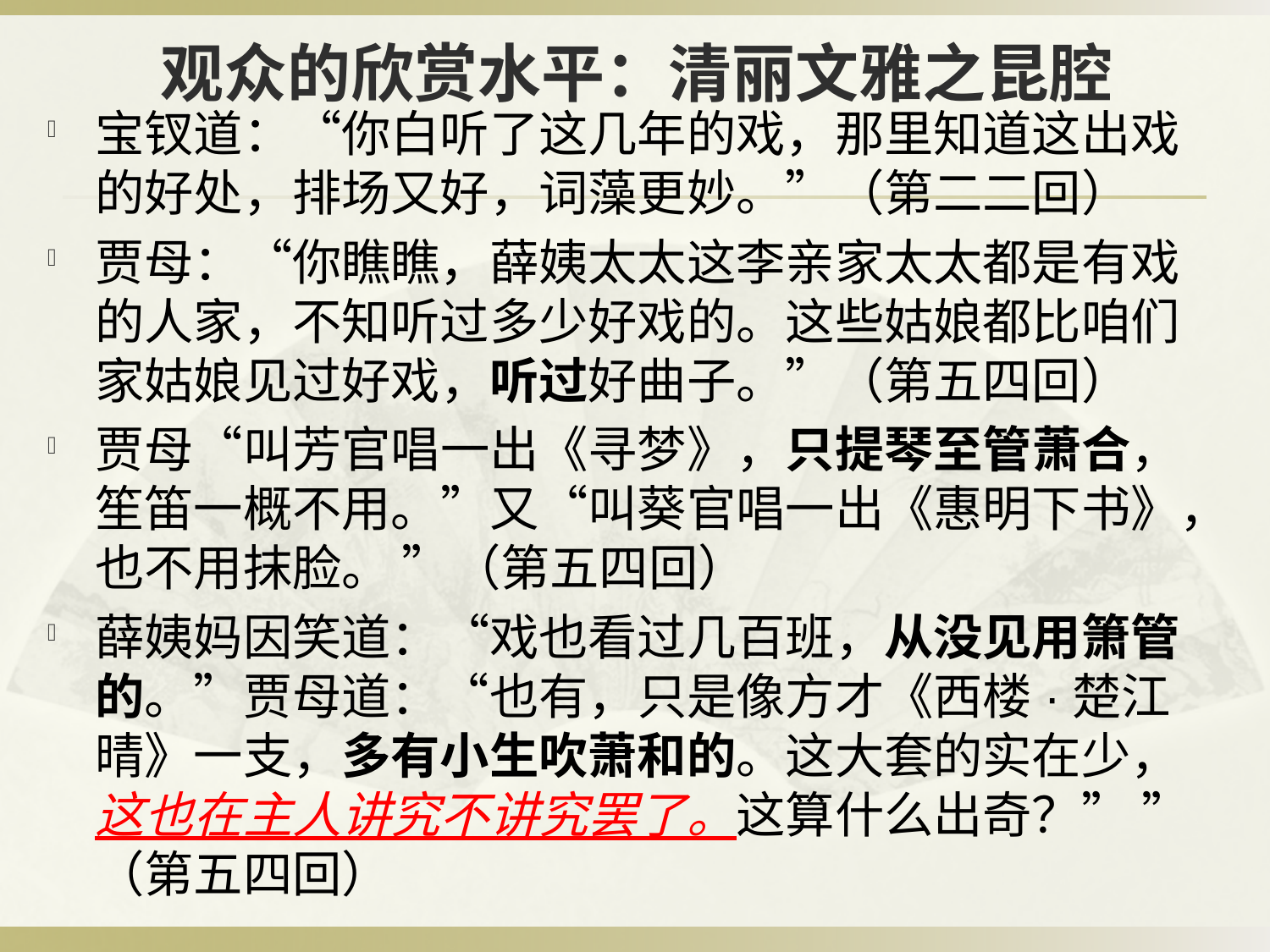

# 观众的欣赏水平：清丽文雅之昆腔
宝钗道：“你白听了这几年的戏，那里知道这出戏的好处，排场又好，词藻更妙。”（第二二回）
贾母：“你瞧瞧，薛姨太太这李亲家太太都是有戏的人家，不知听过多少好戏的。这些姑娘都比咱们家姑娘见过好戏，听过好曲子。”（第五四回）
贾母“叫芳官唱一出《寻梦》，只提琴至管萧合，笙笛一概不用。”又“叫葵官唱一出《惠明下书》，也不用抹脸。 ”（第五四回）
薛姨妈因笑道：“戏也看过几百班，从没见用箫管的。”贾母道：“也有，只是像方才《西楼·楚江晴》一支，多有小生吹萧和的。这大套的实在少，这也在主人讲究不讲究罢了。这算什么出奇？” ”（第五四回）